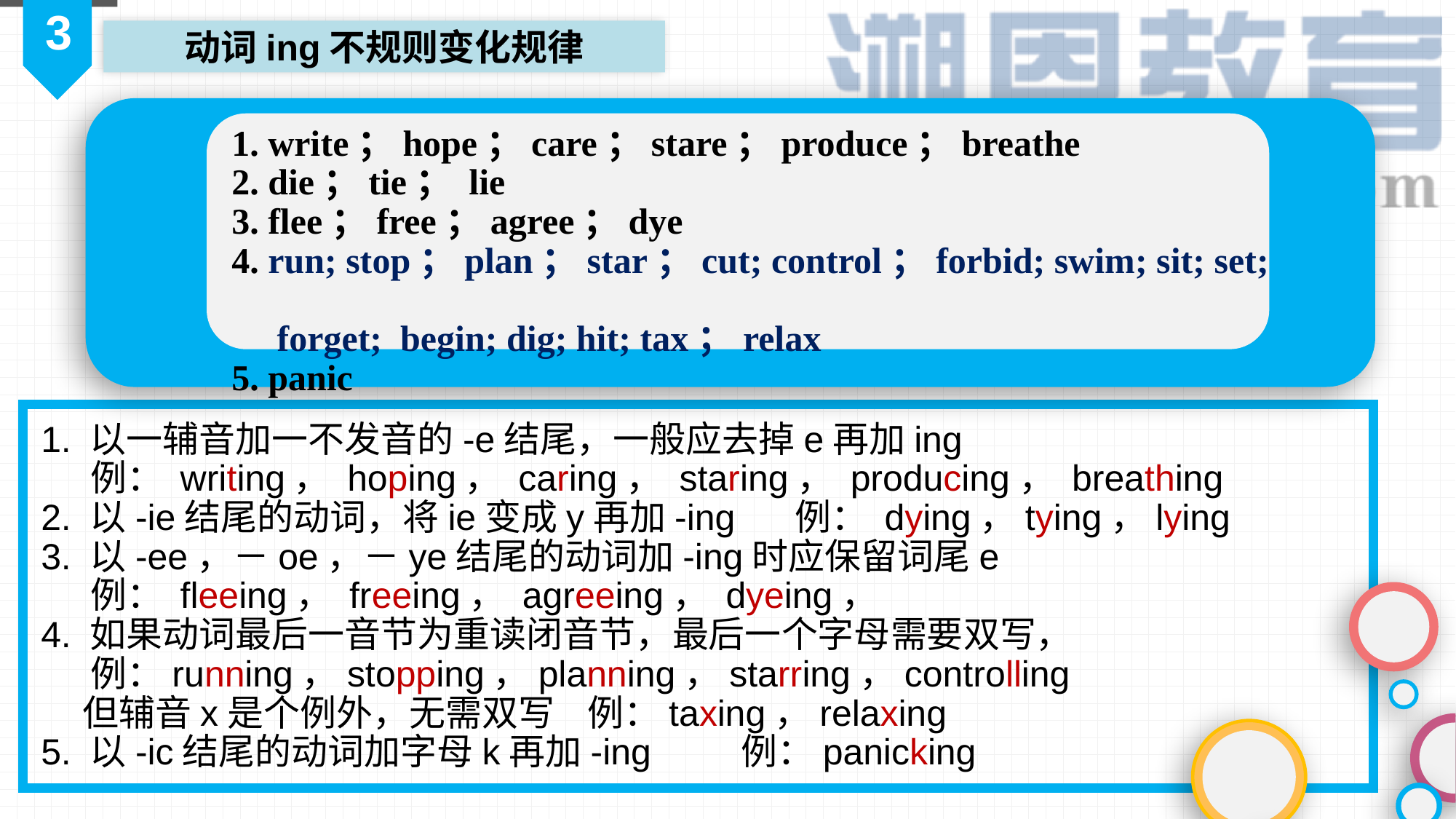

3
动词ing不规则变化规律

1. write；hope；care；stare；produce；breathe
2. die；tie； lie
3. flee；free；agree；dye
4. run; stop；plan；star；cut; control；forbid; swim; sit; set;
     forget;  begin; dig; hit; tax；relax
5. panic

1. 以一辅音加一不发音的-e结尾，一般应去掉e再加ing
     例： writing， hoping， caring， staring， producing， breathing
2. 以-ie结尾的动词，将ie变成y再加-ing     例： dying，tying，lying
3. 以-ee，－oe，－ye结尾的动词加-ing时应保留词尾e
     例： fleeing， freeing， agreeing， dyeing，
4. 如果动词最后一音节为重读闭音节，最后一个字母需要双写，
     例：running，stopping，planning，starring，controlling
    但辅音x是个例外，无需双写    例：taxing，relaxing
5. 以-ic结尾的动词加字母k再加-ing        例：panicking